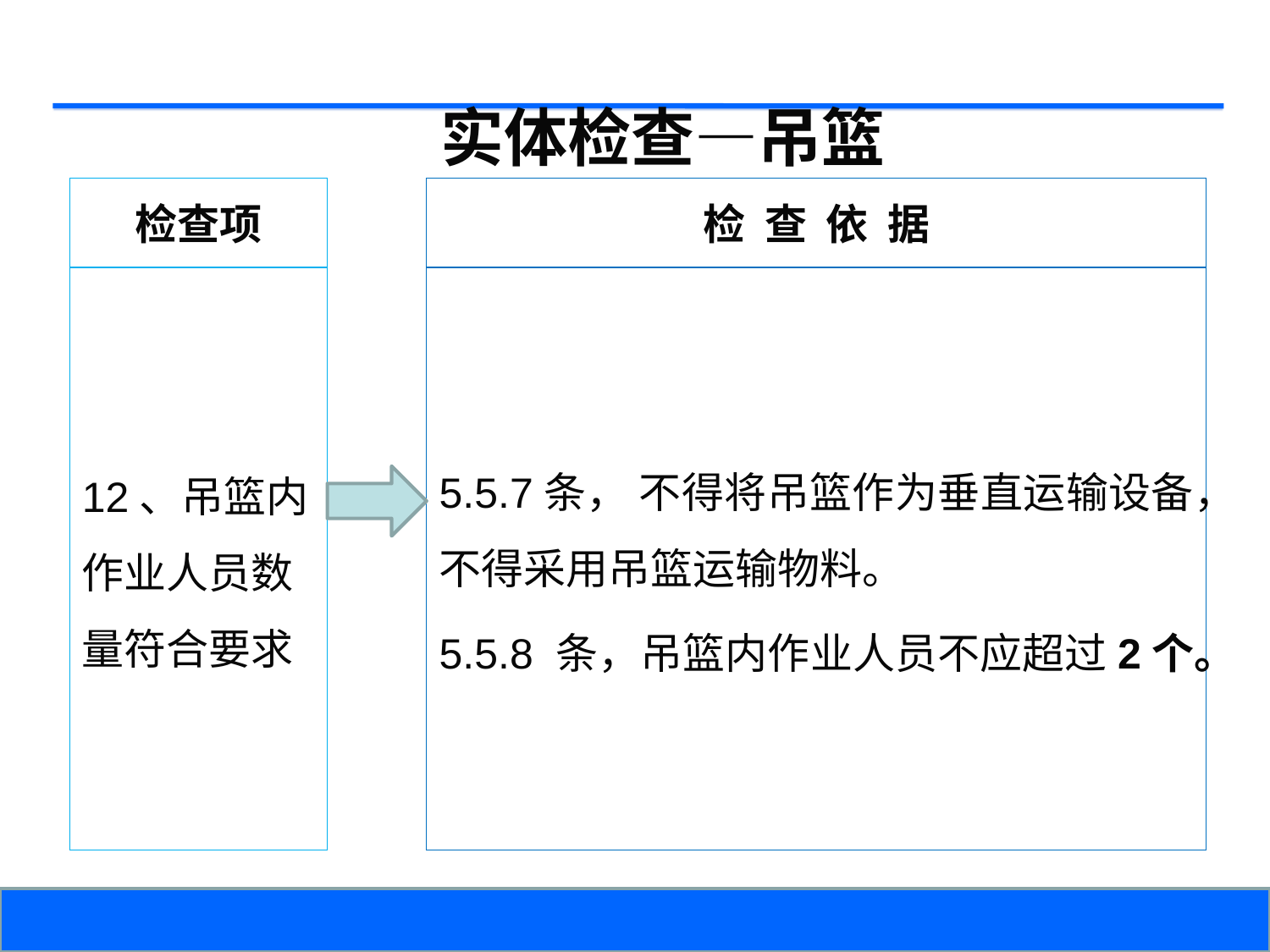

实体检查—吊篮
检查项
检  查  依  据
12、吊篮内作业人员数量符合要求
5.5.7条， 不得将吊篮作为垂直运输设备，不得采用吊篮运输物料。
5.5.8 条，吊篮内作业人员不应超过2个。